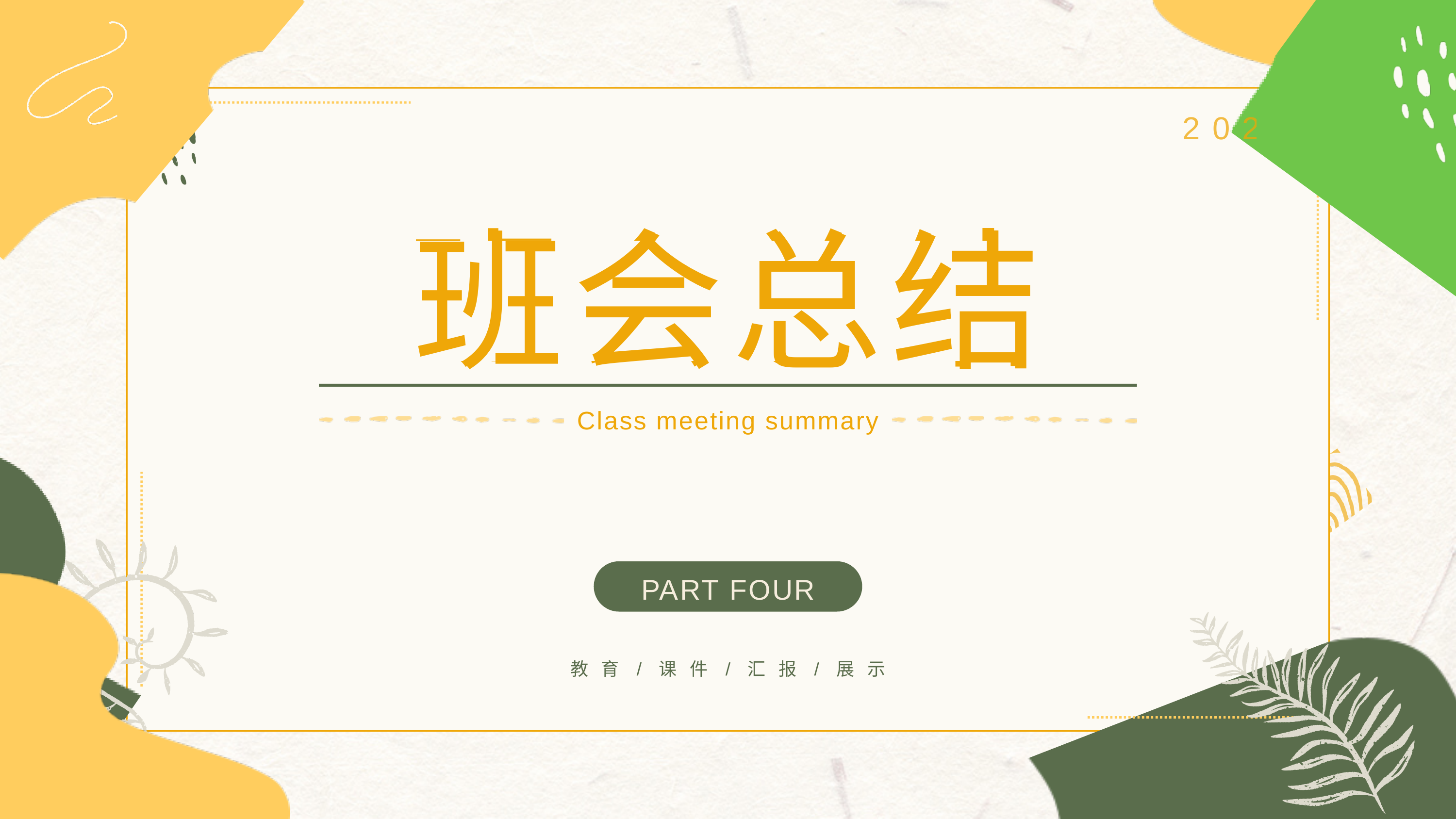

202X

班会总结
班会总结

Class meeting summary

PART FOUR

教育/课件/汇报/展示